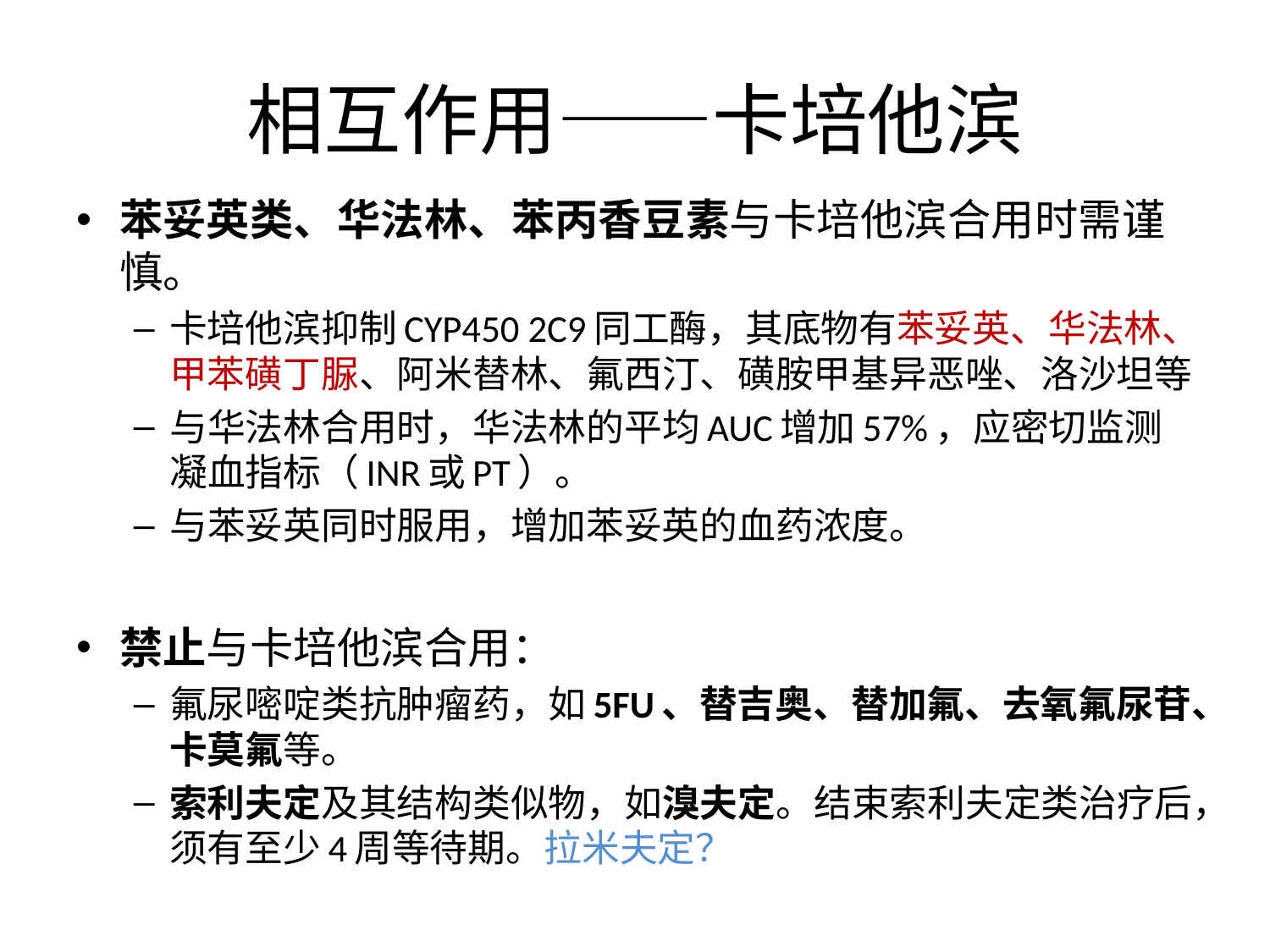

# 相互作用——卡培他滨
苯妥英类、华法林、苯丙香豆素与卡培他滨合用时需谨慎。
卡培他滨抑制CYP450 2C9同工酶，其底物有苯妥英、华法林、甲苯磺丁脲、阿米替林、氟西汀、磺胺甲基异恶唑、洛沙坦等
与华法林合用时，华法林的平均AUC增加57%，应密切监测凝血指标（INR或PT）。
与苯妥英同时服用，增加苯妥英的血药浓度。

禁止与卡培他滨合用：
氟尿嘧啶类抗肿瘤药，如5FU、替吉奥、替加氟、去氧氟尿苷、卡莫氟等。
索利夫定及其结构类似物，如溴夫定。结束索利夫定类治疗后，须有至少4周等待期。拉米夫定？